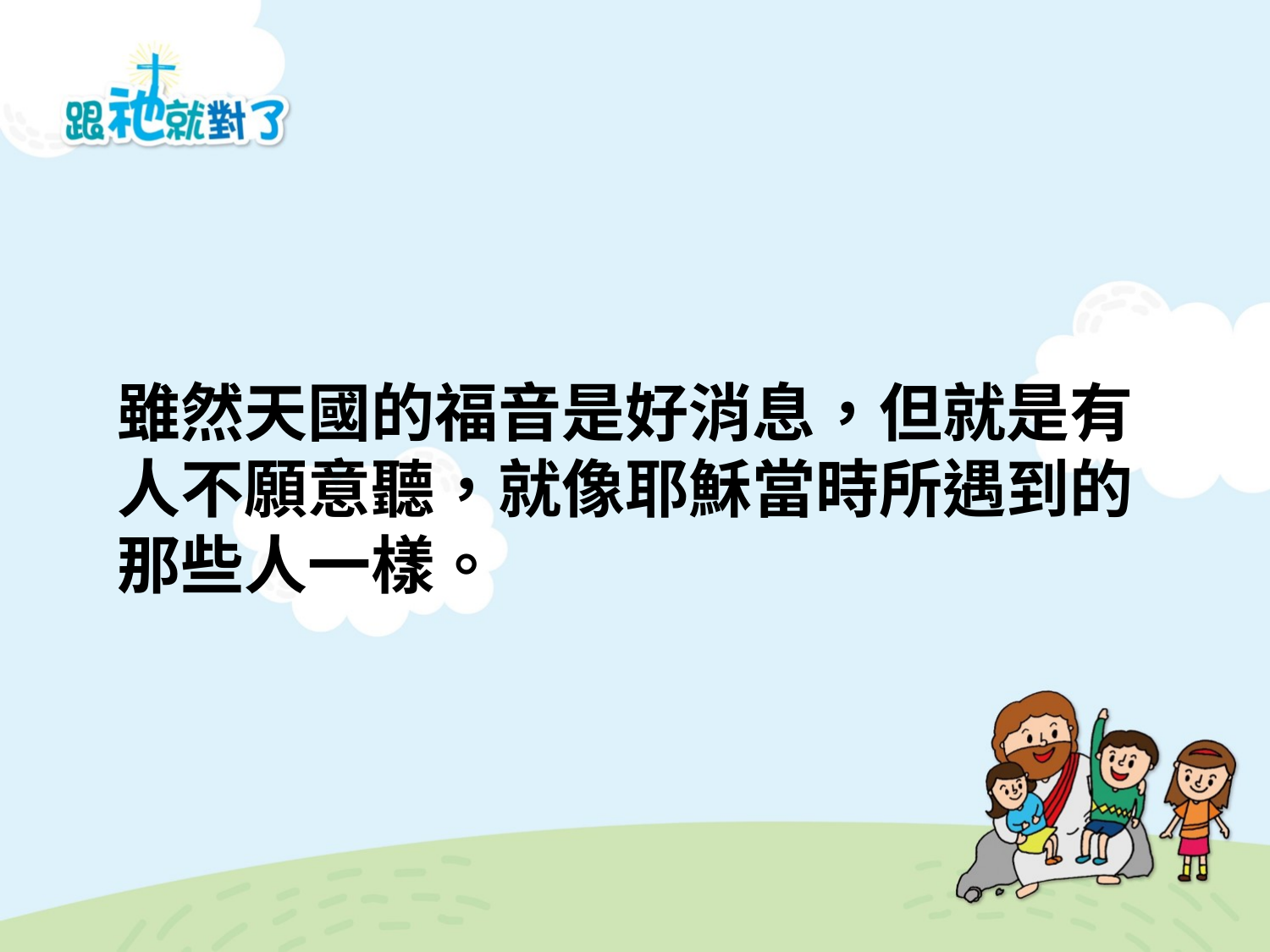

雖然天國的福音是好消息，但就是有人不願意聽，就像耶穌當時所遇到的那些人一樣。